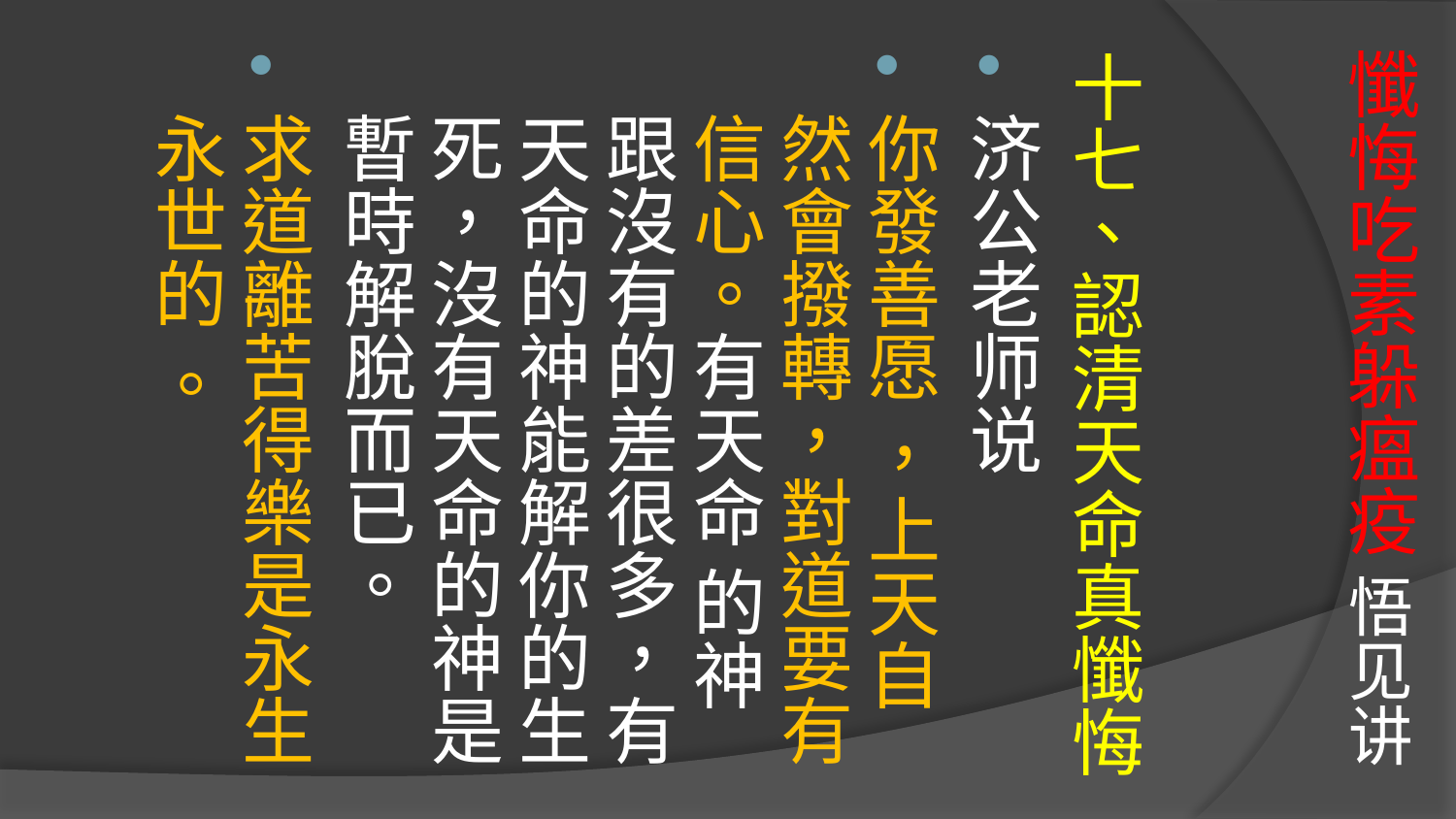

# 懺悔吃素躲瘟疫 悟见讲
十七、認清天命真懺悔
济公老师说
你發善愿 ，上天自然會撥轉，對道要有信心。有天命 的神跟沒有的差很多，有天命的神能解你的生死，沒有天命的神是暫時解脫而已。
求道離苦得樂是永生永世的 。